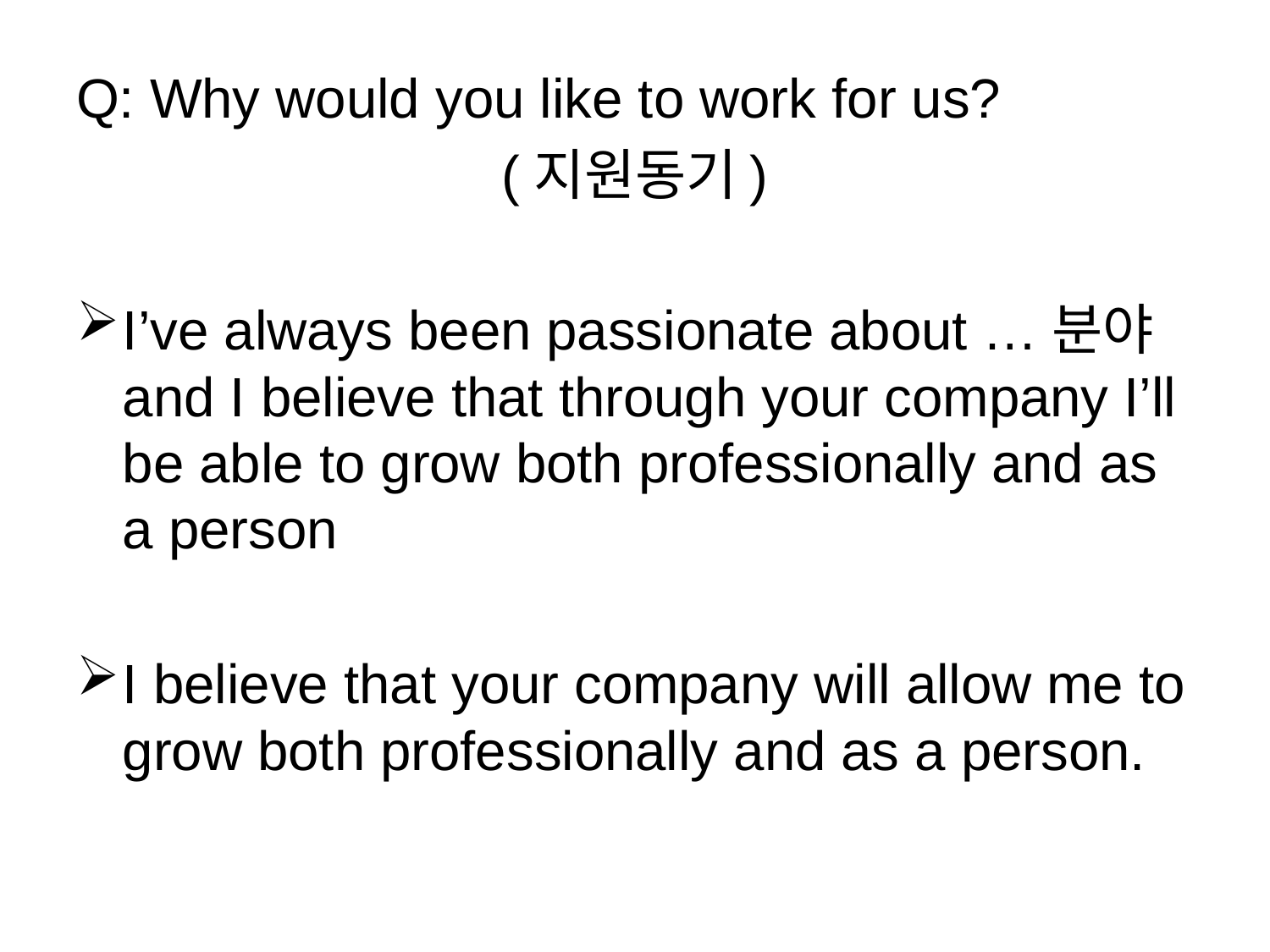

Q: Why would you like to work for us?
(지원동기)

I’ve always been passionate about …분야 and I believe that through your company I’ll be able to grow both professionally and as a person

I believe that your company will allow me to grow both professionally and as a person.